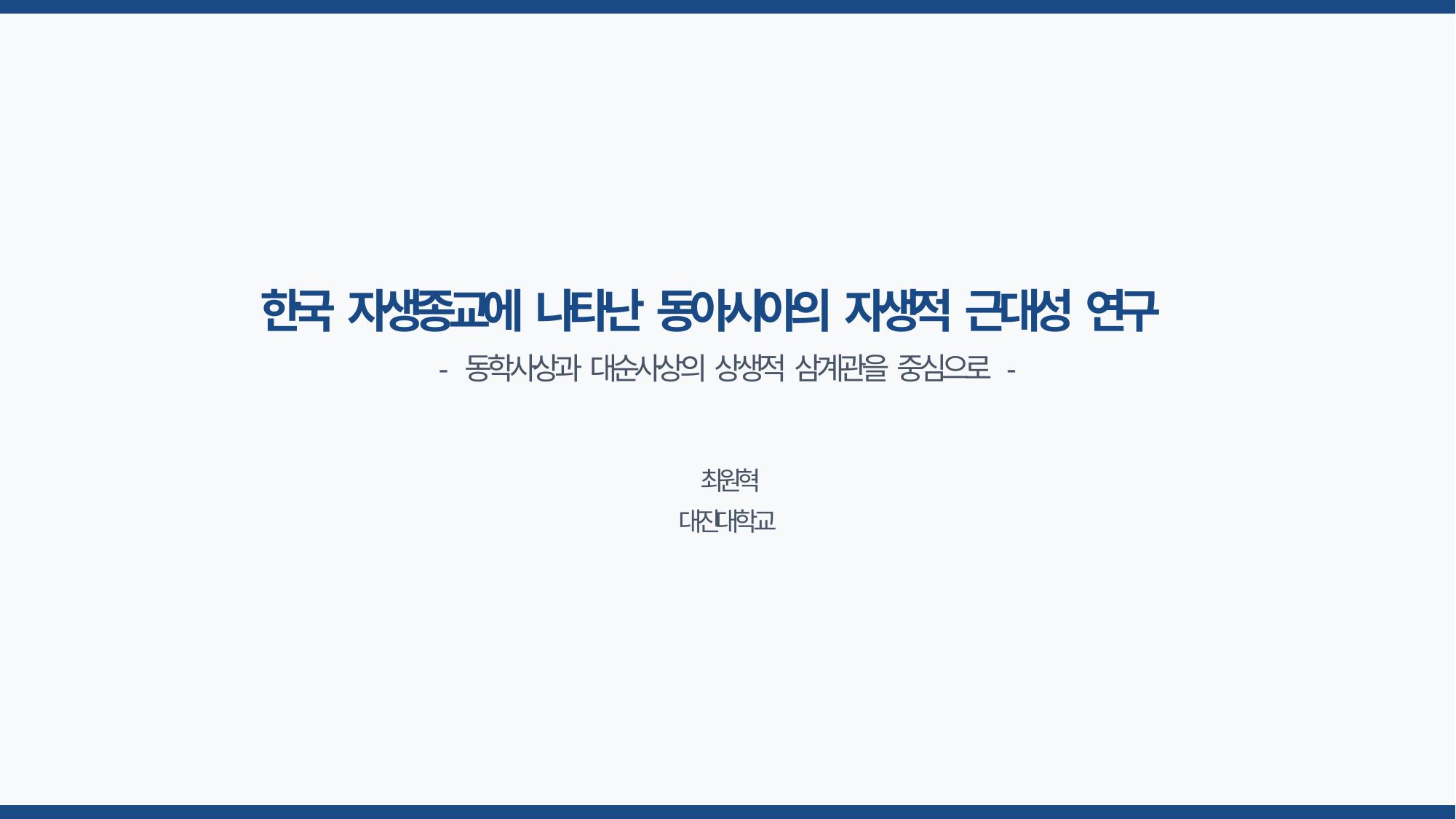

# 한국 자생종교에 나타난 동아시아의 자생적 근대성 연구
- 동학사상과 대순사상의 상생적 삼계관을 중심으로 -

최원혁 대진대학교